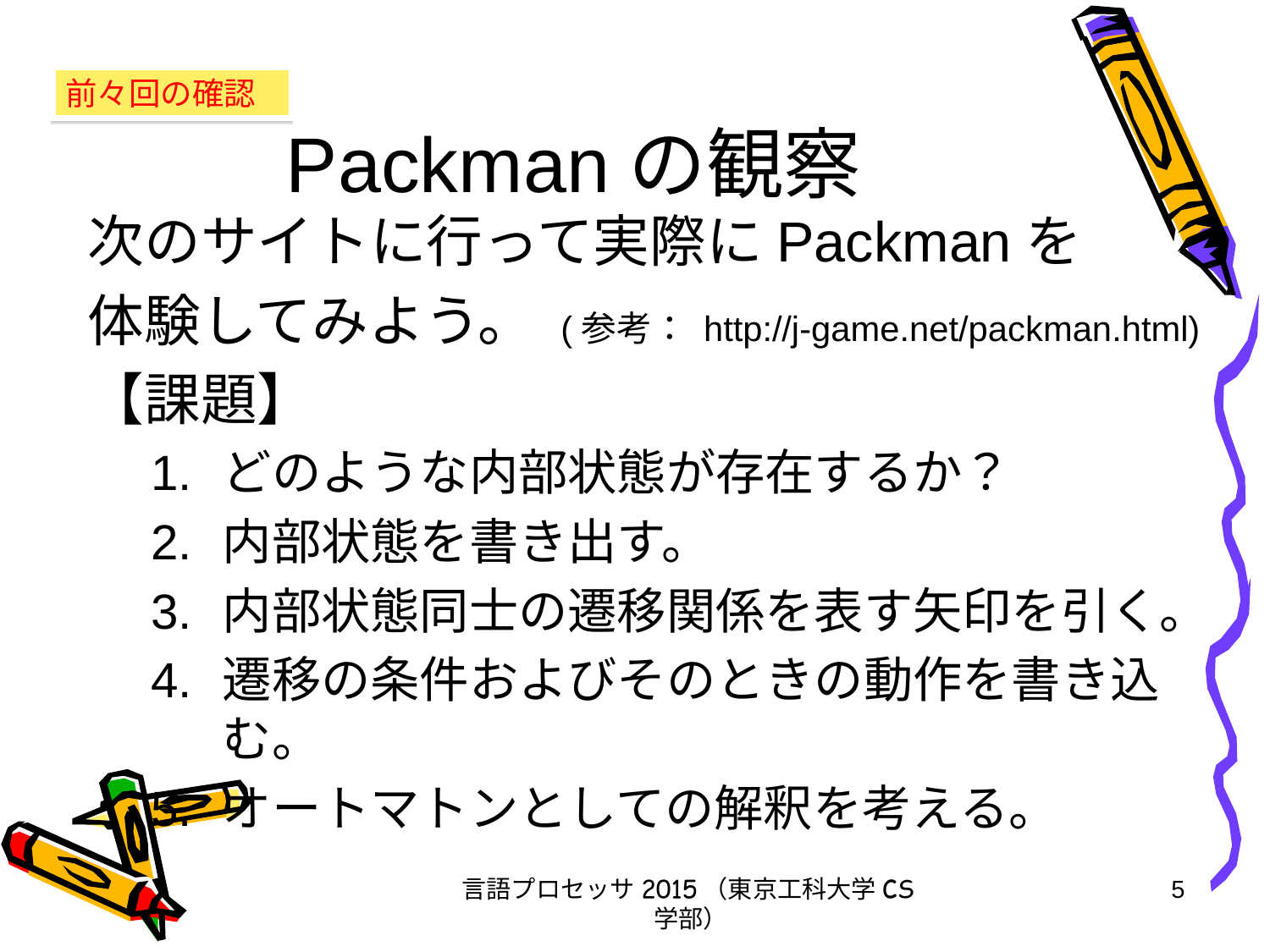

前々回の確認
# Packmanの観察
次のサイトに行って実際にPackmanを
体験してみよう。 (参考： http://j-game.net/packman.html)
【課題】
どのような内部状態が存在するか？
内部状態を書き出す。
内部状態同士の遷移関係を表す矢印を引く。
遷移の条件およびそのときの動作を書き込む。
オートマトンとしての解釈を考える。
言語プロセッサ2015（東京工科大学CS学部）
5